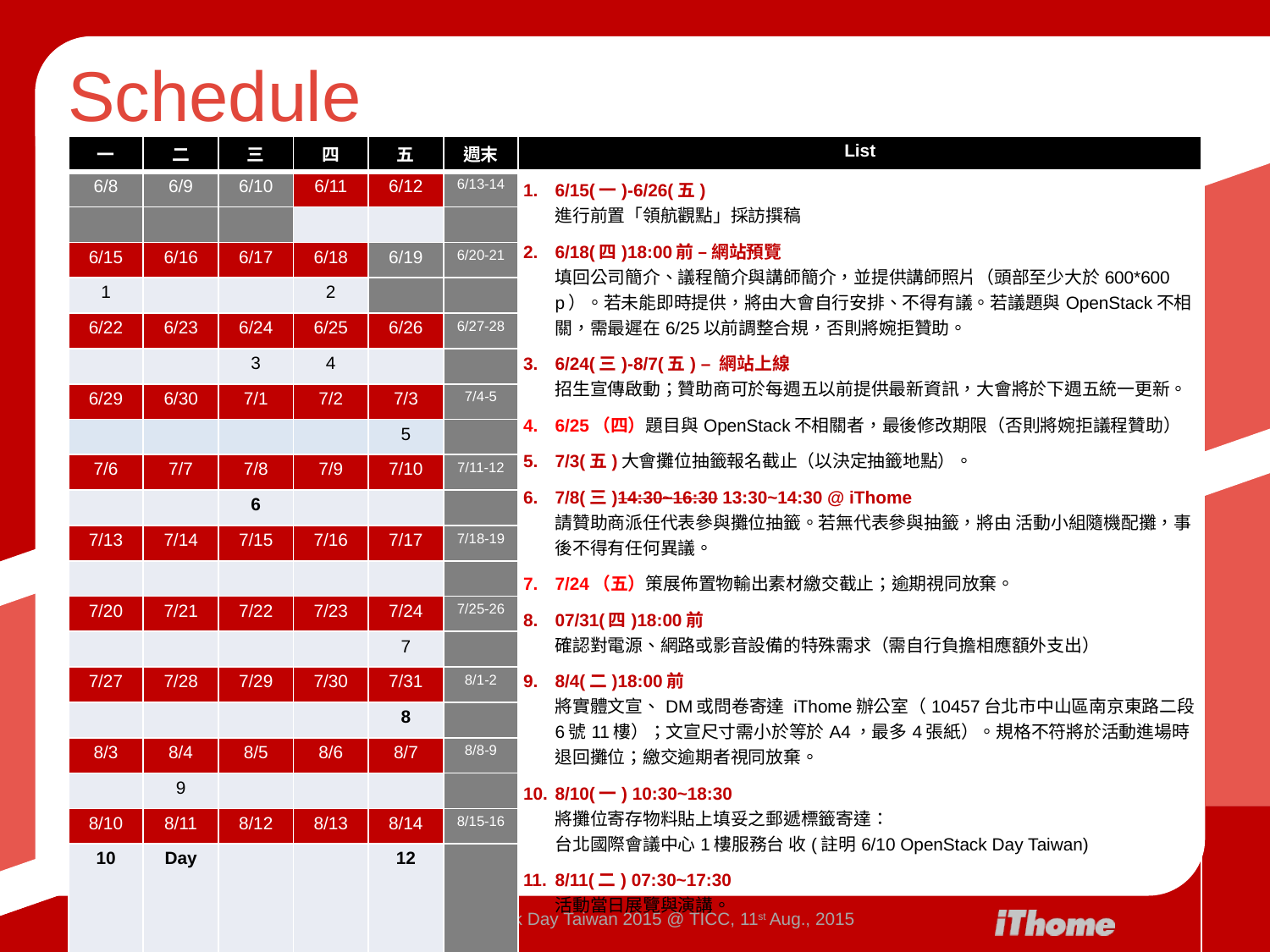

# Schedule
| 一 | 二 | 三 | 四 | 五 | 週末 | List |
| --- | --- | --- | --- | --- | --- | --- |
| 6/8 | 6/9 | 6/10 | 6/11 | 6/12 | 6/13-14 | 6/15(一)-6/26(五) 進行前置「領航觀點」採訪撰稿 6/18(四)18:00前 – 網站預覽 填回公司簡介、議程簡介與講師簡介，並提供講師照片（頭部至少大於600\*600 p）。若未能即時提供，將由大會自行安排、不得有議。若議題與OpenStack不相關，需最遲在6/25以前調整合規，否則將婉拒贊助。 6/24(三)-8/7(五) – 網站上線 招生宣傳啟動；贊助商可於每週五以前提供最新資訊，大會將於下週五統一更新。 6/25（四）題目與OpenStack不相關者，最後修改期限（否則將婉拒議程贊助） 7/3(五)大會攤位抽籤報名截止（以決定抽籤地點）。 7/8(三)14:30~16:30 13:30~14:30 @ iThome 請贊助商派任代表參與攤位抽籤。若無代表參與抽籤，將由 活動小組隨機配攤，事後不得有任何異議。 7/24（五）策展佈置物輸出素材繳交截止；逾期視同放棄。 07/31(四)18:00前 確認對電源、網路或影音設備的特殊需求（需自行負擔相應額外支出） 8/4(二)18:00前 將實體文宣、DM或問卷寄達 iThome辦公室（10457台北市中山區南京東路二段6號11樓）；文宣尺寸需小於等於A4，最多4張紙）。規格不符將於活動進場時退回攤位；繳交逾期者視同放棄。 8/10(一) 10:30~18:30 將攤位寄存物料貼上填妥之郵遞標籤寄達： 台北國際會議中心1樓服務台 收(註明6/10 OpenStack Day Taiwan) 8/11(二) 07:30~17:30 活動當日展覽與演講。 8/14(五) 15:00前 繳交可供來賓下載之演說講義；逾期視同放棄提供服務權利。 |
|  |  |  |  |  |  |  |
| 6/15 | 6/16 | 6/17 | 6/18 | 6/19 | 6/20-21 |  |
| 1 |  |  | 2 |  |  |  |
| 6/22 | 6/23 | 6/24 | 6/25 | 6/26 | 6/27-28 |  |
|  |  | 3 | 4 |  |  |  |
| 6/29 | 6/30 | 7/1 | 7/2 | 7/3 | 7/4-5 |  |
|  |  |  |  | 5 |  |  |
| 7/6 | 7/7 | 7/8 | 7/9 | 7/10 | 7/11-12 |  |
|  |  | 6 |  |  |  |  |
| 7/13 | 7/14 | 7/15 | 7/16 | 7/17 | 7/18-19 |  |
|  |  |  |  |  |  |  |
| 7/20 | 7/21 | 7/22 | 7/23 | 7/24 | 7/25-26 |  |
|  |  |  |  | 7 |  |  |
| 7/27 | 7/28 | 7/29 | 7/30 | 7/31 | 8/1-2 |  |
|  |  |  |  | 8 |  |  |
| 8/3 | 8/4 | 8/5 | 8/6 | 8/7 | 8/8-9 |  |
|  | 9 |  |  |  |  |  |
| 8/10 | 8/11 | 8/12 | 8/13 | 8/14 | 8/15-16 |  |
| 10 | Day |  |  | 12 |  |  |